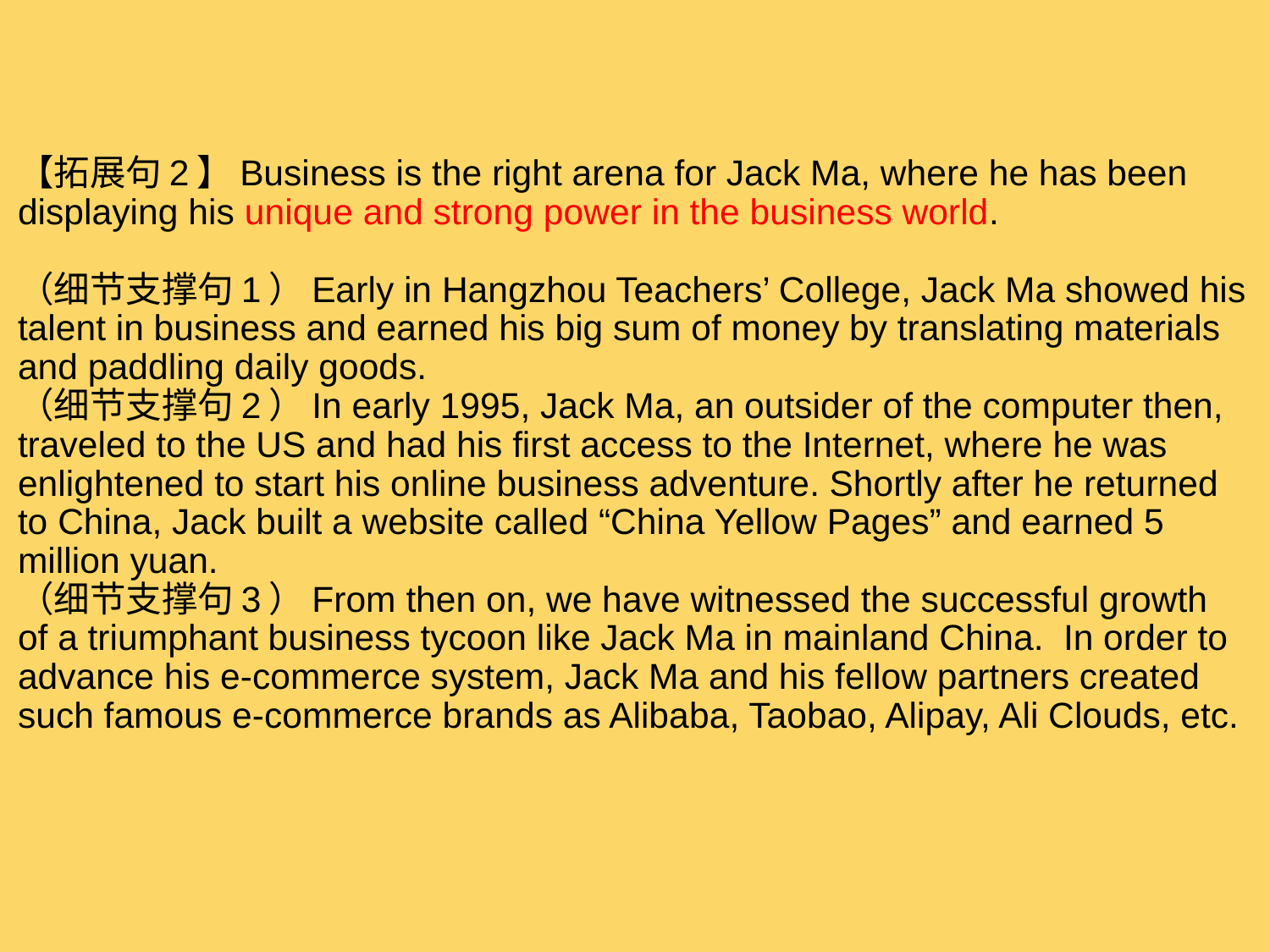

【拓展句2】Business is the right arena for Jack Ma, where he has been displaying his unique and strong power in the business world.
（细节支撑句1）Early in Hangzhou Teachers’ College, Jack Ma showed his talent in business and earned his big sum of money by translating materials and paddling daily goods.
（细节支撑句2）In early 1995, Jack Ma, an outsider of the computer then, traveled to the US and had his first access to the Internet, where he was enlightened to start his online business adventure. Shortly after he returned to China, Jack built a website called “China Yellow Pages” and earned 5 million yuan.
（细节支撑句3）From then on, we have witnessed the successful growth of a triumphant business tycoon like Jack Ma in mainland China.  In order to advance his e-commerce system, Jack Ma and his fellow partners created such famous e-commerce brands as Alibaba, Taobao, Alipay, Ali Clouds, etc.